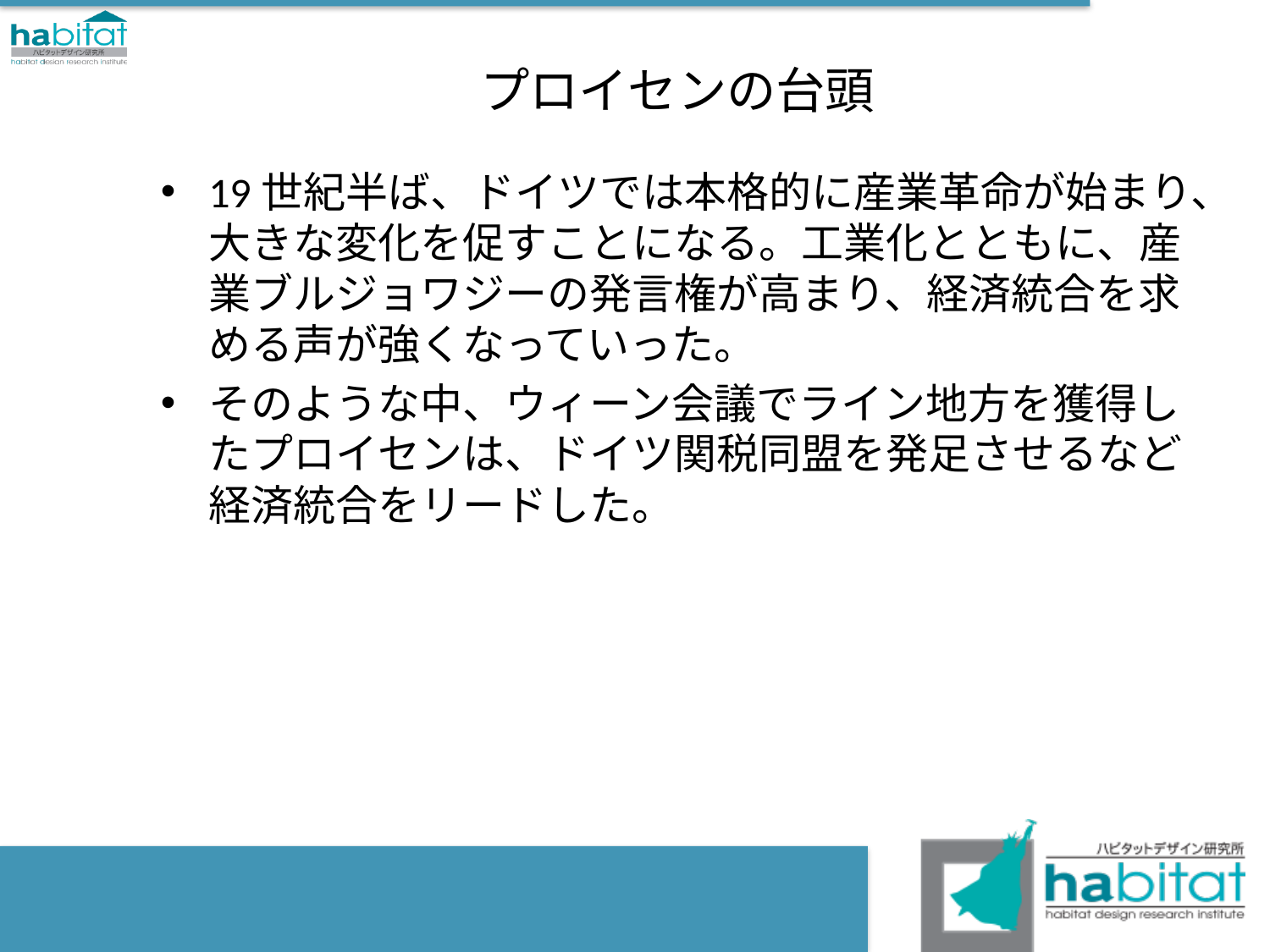

# プロイセンの台頭
19世紀半ば、ドイツでは本格的に産業革命が始まり、大きな変化を促すことになる。工業化とともに、産業ブルジョワジーの発言権が高まり、経済統合を求める声が強くなっていった。
そのような中、ウィーン会議でライン地方を獲得したプロイセンは、ドイツ関税同盟を発足させるなど経済統合をリードした。